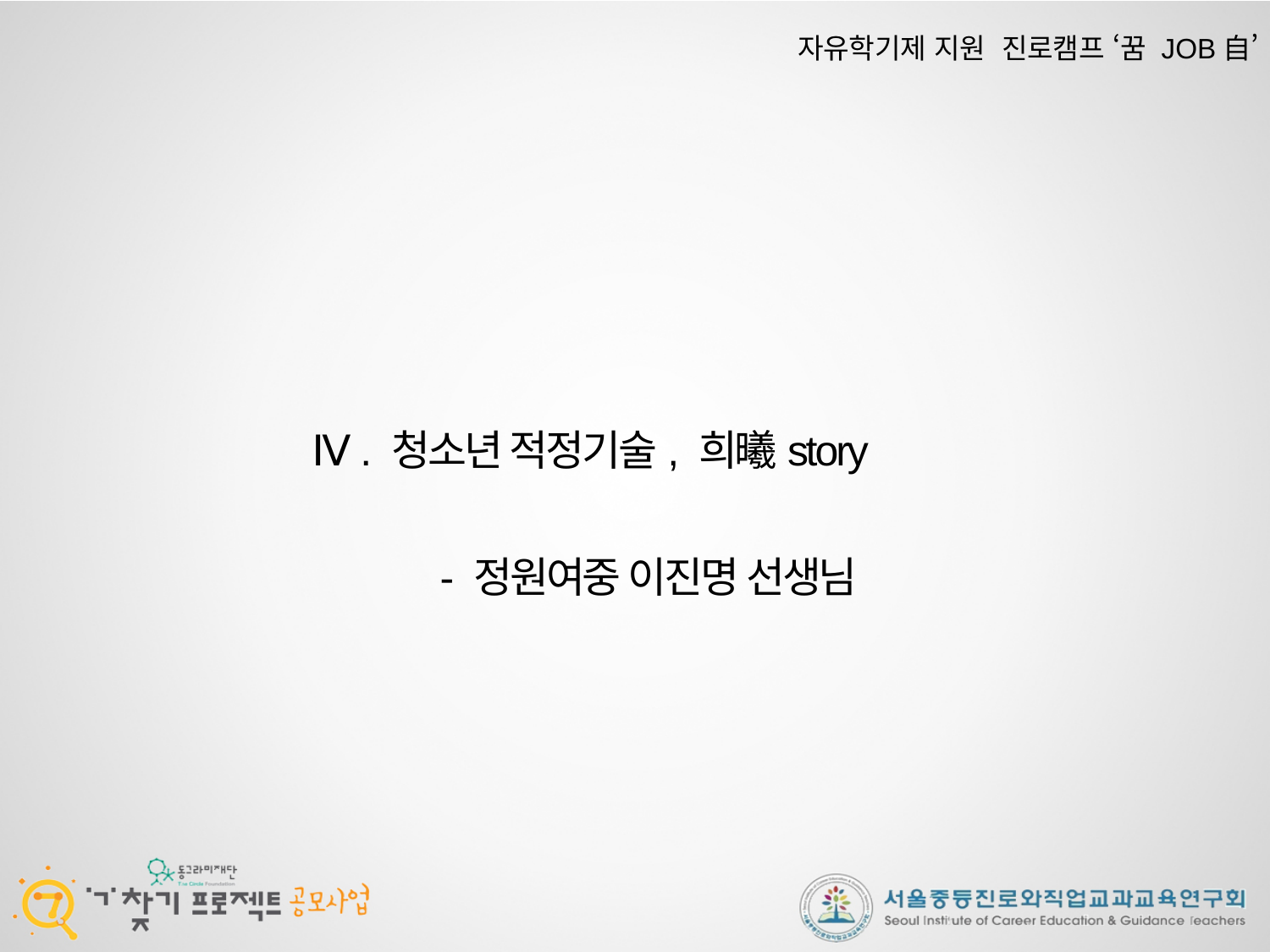

# 자유학기제 지원  진로캠프 ‘꿈 JOB自’
Ⅳ . 청소년 적정기술, 희曦story              - 정원여중 이진명 선생님